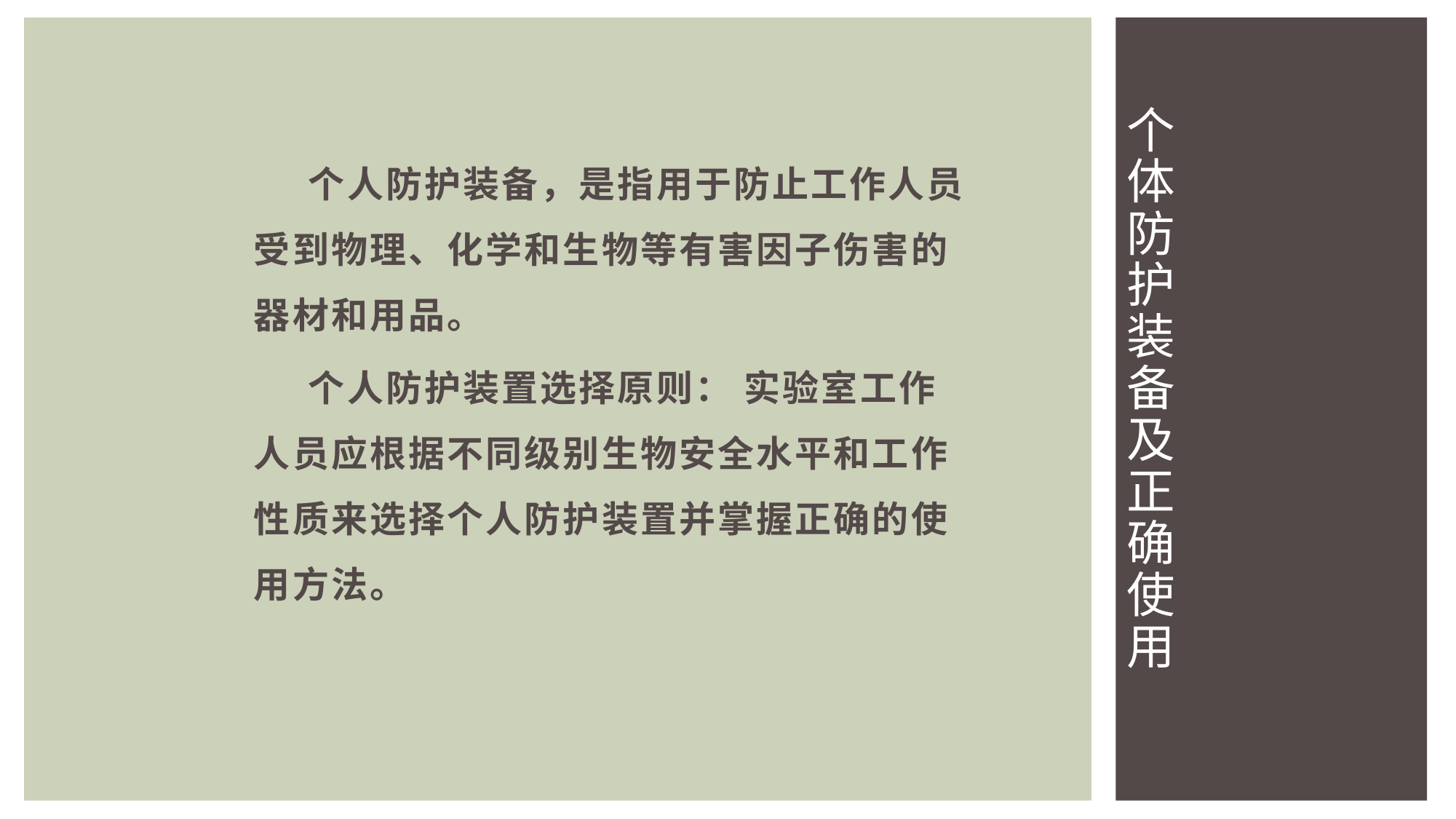

# 个体防护装备及正确使用
个人防护装备，是指用于防止工作人员受到物理、化学和生物等有害因子伤害的器材和用品。
个人防护装置选择原则： 实验室工作人员应根据不同级别生物安全水平和工作性质来选择个人防护装置并掌握正确的使用方法。